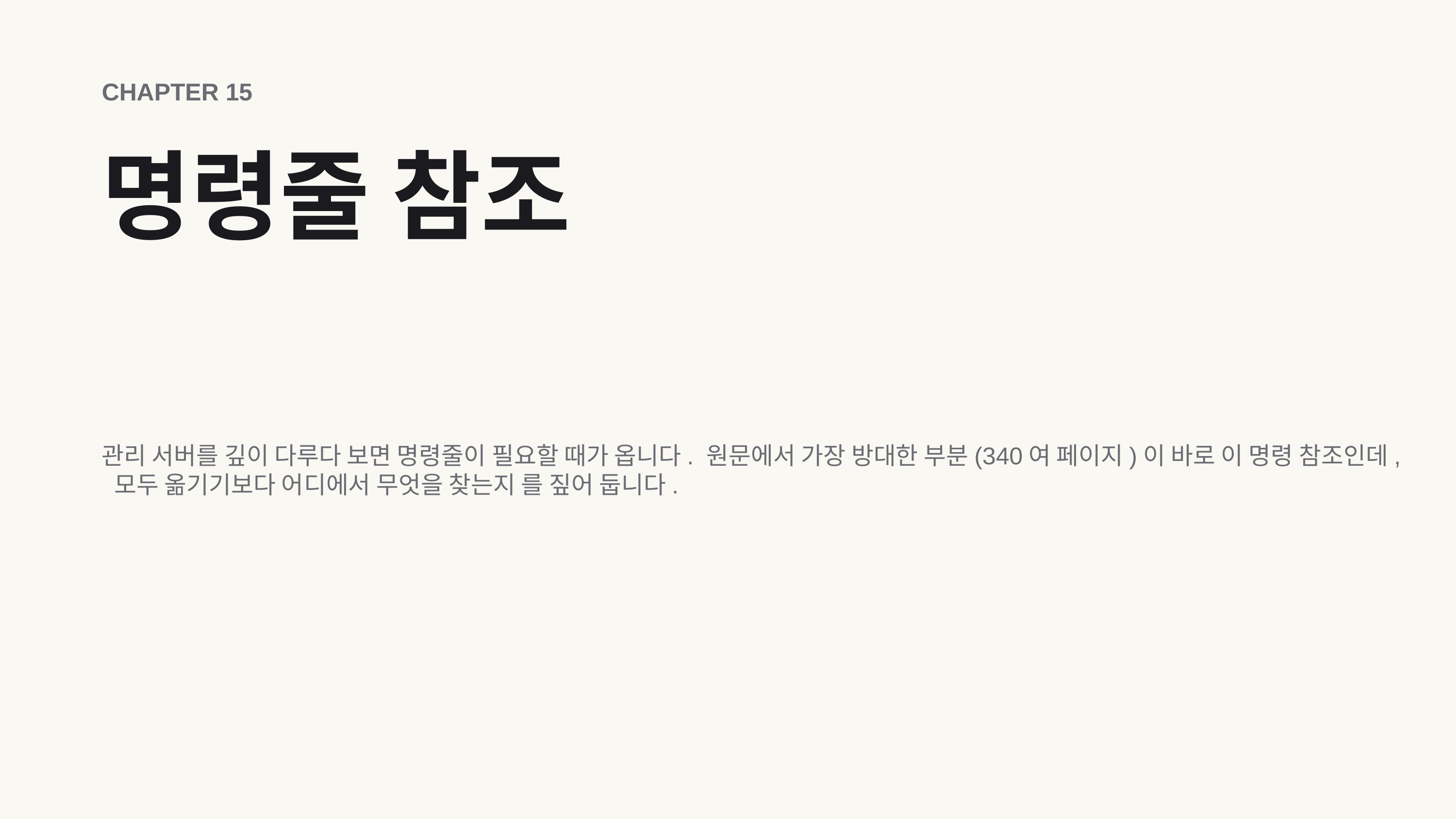

CHAPTER 15
명령줄 참조
관리 서버를 깊이 다루다 보면 명령줄이 필요할 때가 옵니다. 원문에서 가장 방대한 부분(340여 페이지)이 바로 이 명령 참조인데, 모두 옮기기보다 어디에서 무엇을 찾는지 를 짚어 둡니다.